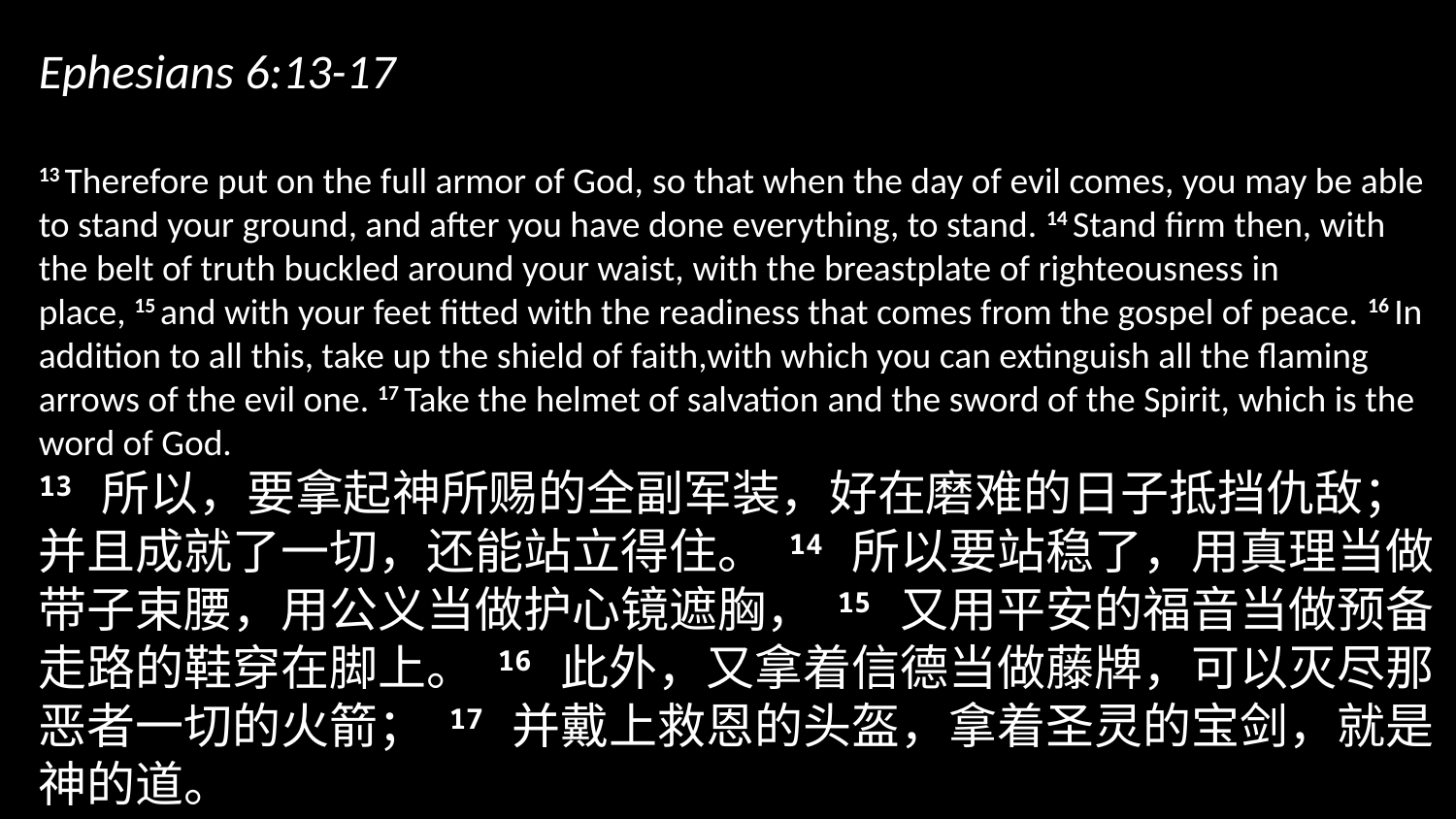

Ephesians 6:13-17

13 Therefore put on the full armor of God, so that when the day of evil comes, you may be able to stand your ground, and after you have done everything, to stand. 14 Stand firm then, with the belt of truth buckled around your waist, with the breastplate of righteousness in place, 15 and with your feet fitted with the readiness that comes from the gospel of peace. 16 In addition to all this, take up the shield of faith,with which you can extinguish all the flaming arrows of the evil one. 17 Take the helmet of salvation and the sword of the Spirit, which is the word of God.
13 所以，要拿起神所赐的全副军装，好在磨难的日子抵挡仇敌；并且成就了一切，还能站立得住。 14 所以要站稳了，用真理当做带子束腰，用公义当做护心镜遮胸， 15 又用平安的福音当做预备走路的鞋穿在脚上。 16 此外，又拿着信德当做藤牌，可以灭尽那恶者一切的火箭； 17 并戴上救恩的头盔，拿着圣灵的宝剑，就是神的道。